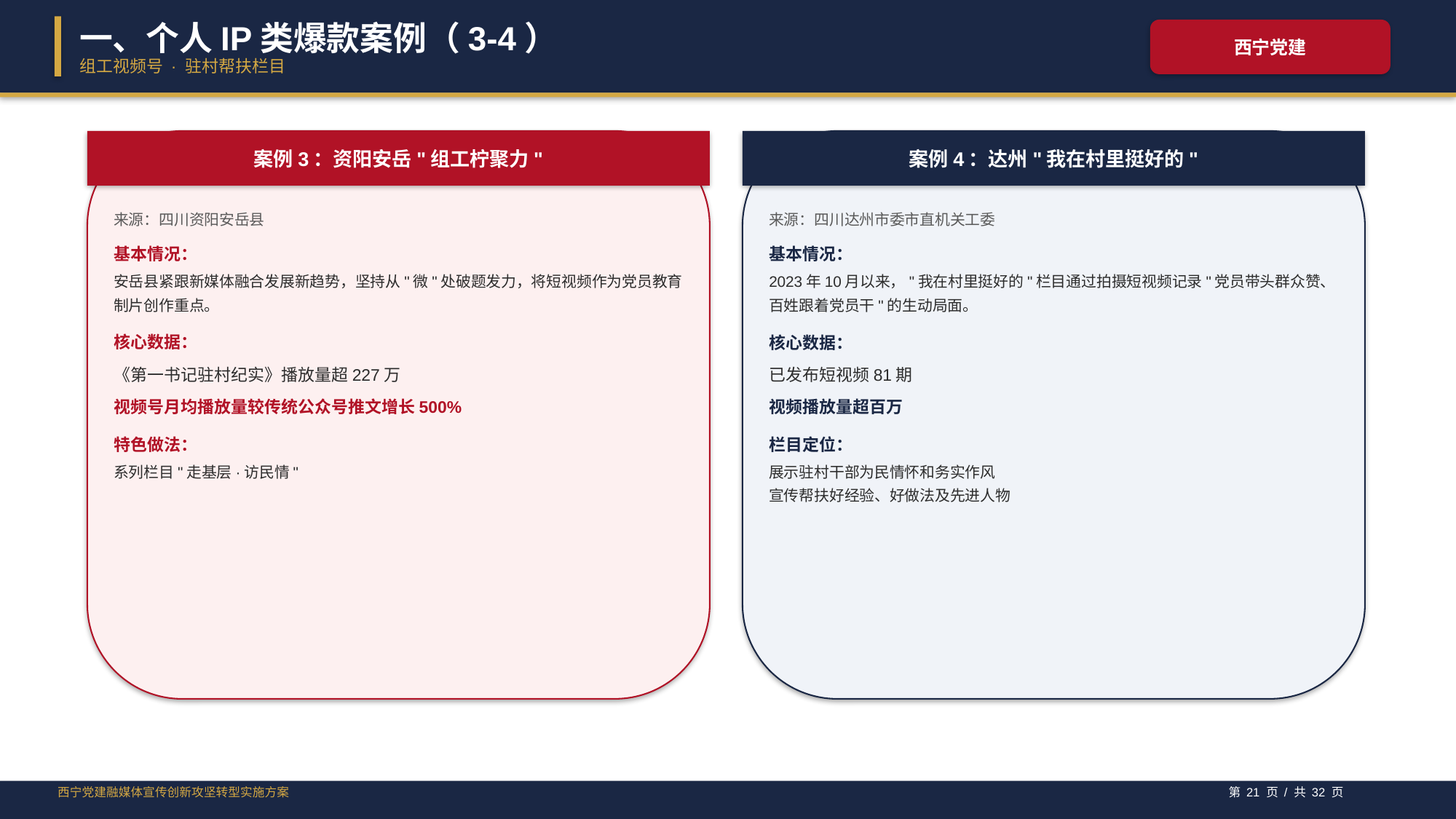

一、个人IP类爆款案例（3-4）

西宁党建
组工视频号 · 驻村帮扶栏目

案例3：资阳安岳"组工柠聚力"

案例4：达州"我在村里挺好的"
来源：四川资阳安岳县
基本情况：
安岳县紧跟新媒体融合发展新趋势，坚持从"微"处破题发力，将短视频作为党员教育制片创作重点。
核心数据：
《第一书记驻村纪实》播放量超227万
视频号月均播放量较传统公众号推文增长500%
特色做法：
系列栏目"走基层·访民情"
来源：四川达州市委市直机关工委
基本情况：
2023年10月以来，"我在村里挺好的"栏目通过拍摄短视频记录"党员带头群众赞、百姓跟着党员干"的生动局面。
核心数据：
已发布短视频81期
视频播放量超百万
栏目定位：
展示驻村干部为民情怀和务实作风
宣传帮扶好经验、好做法及先进人物

西宁党建融媒体宣传创新攻坚转型实施方案
第 21 页 / 共 32 页